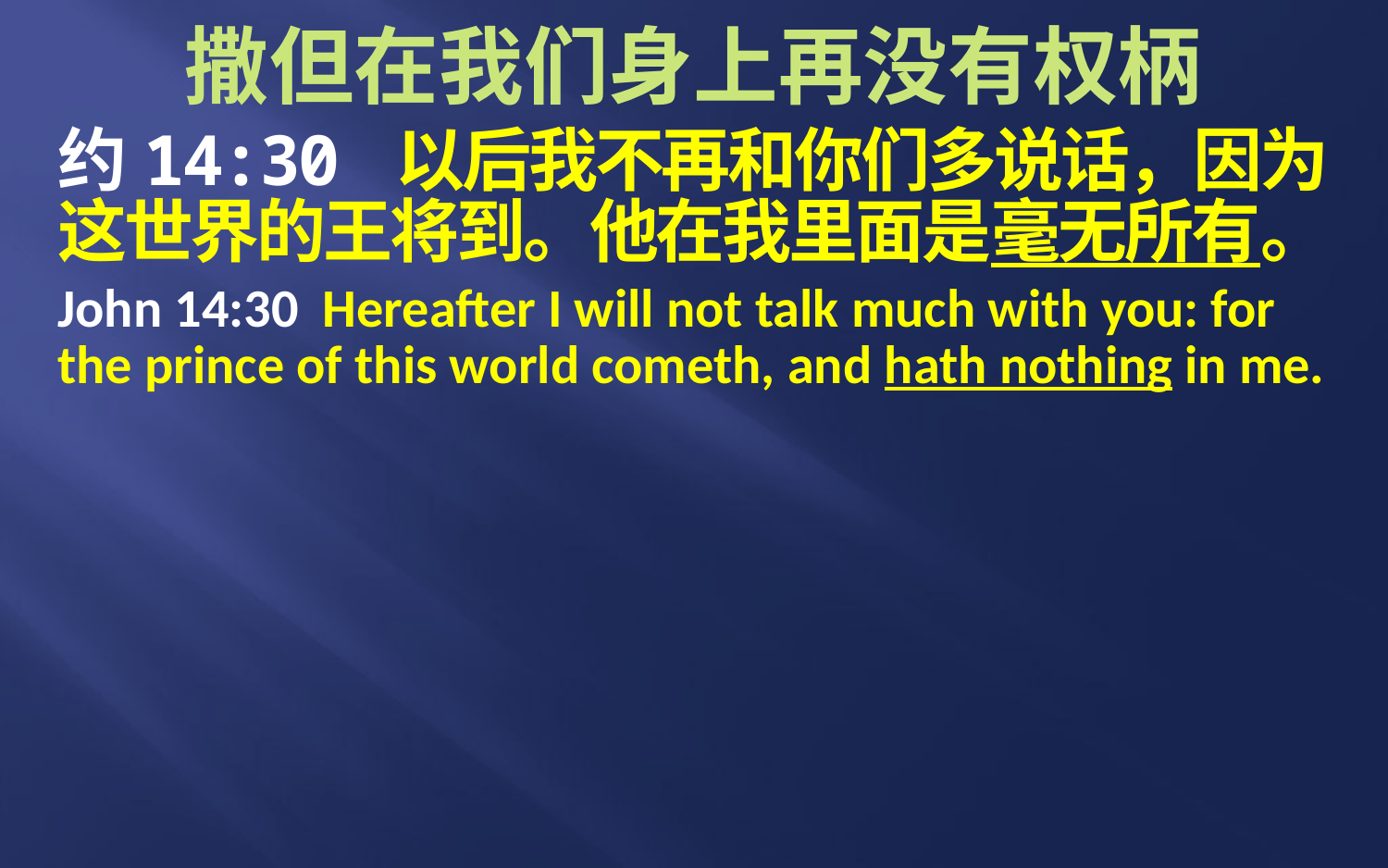

# 撒但在我们身上再没有权柄
约14:30 以后我不再和你们多说话，因为这世界的王将到。他在我里面是毫无所有。
John 14:30  Hereafter I will not talk much with you: for the prince of this world cometh, and hath nothing in me.